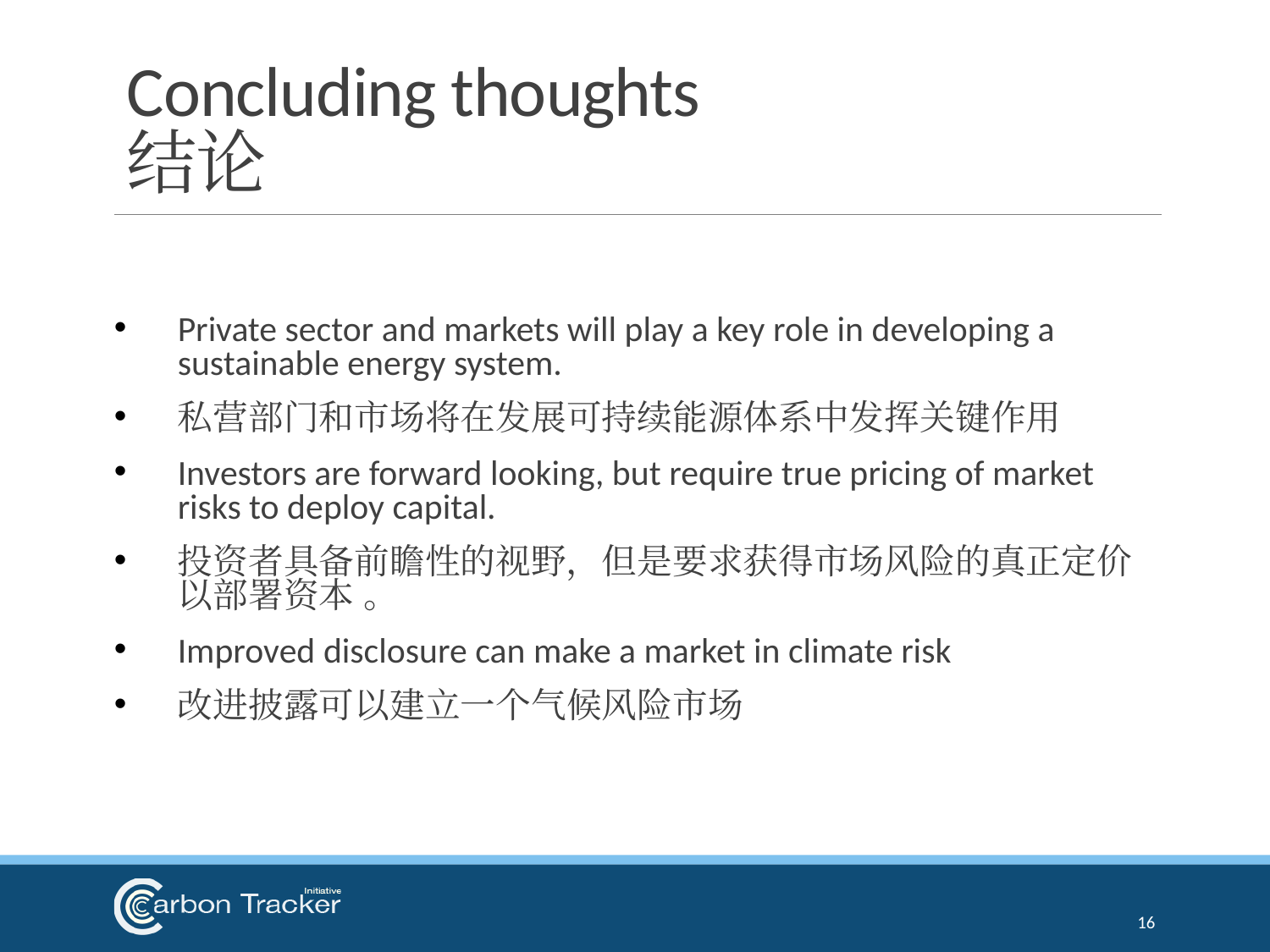

# Concluding thoughts 结论
Private sector and markets will play a key role in developing a sustainable energy system.
私营部门和市场将在发展可持续能源体系中发挥关键作用
Investors are forward looking, but require true pricing of market risks to deploy capital.
投资者具备前瞻性的视野，但是要求获得市场风险的真正定价以部署资本 。
Improved disclosure can make a market in climate risk
改进披露可以建立一个气候风险市场

16